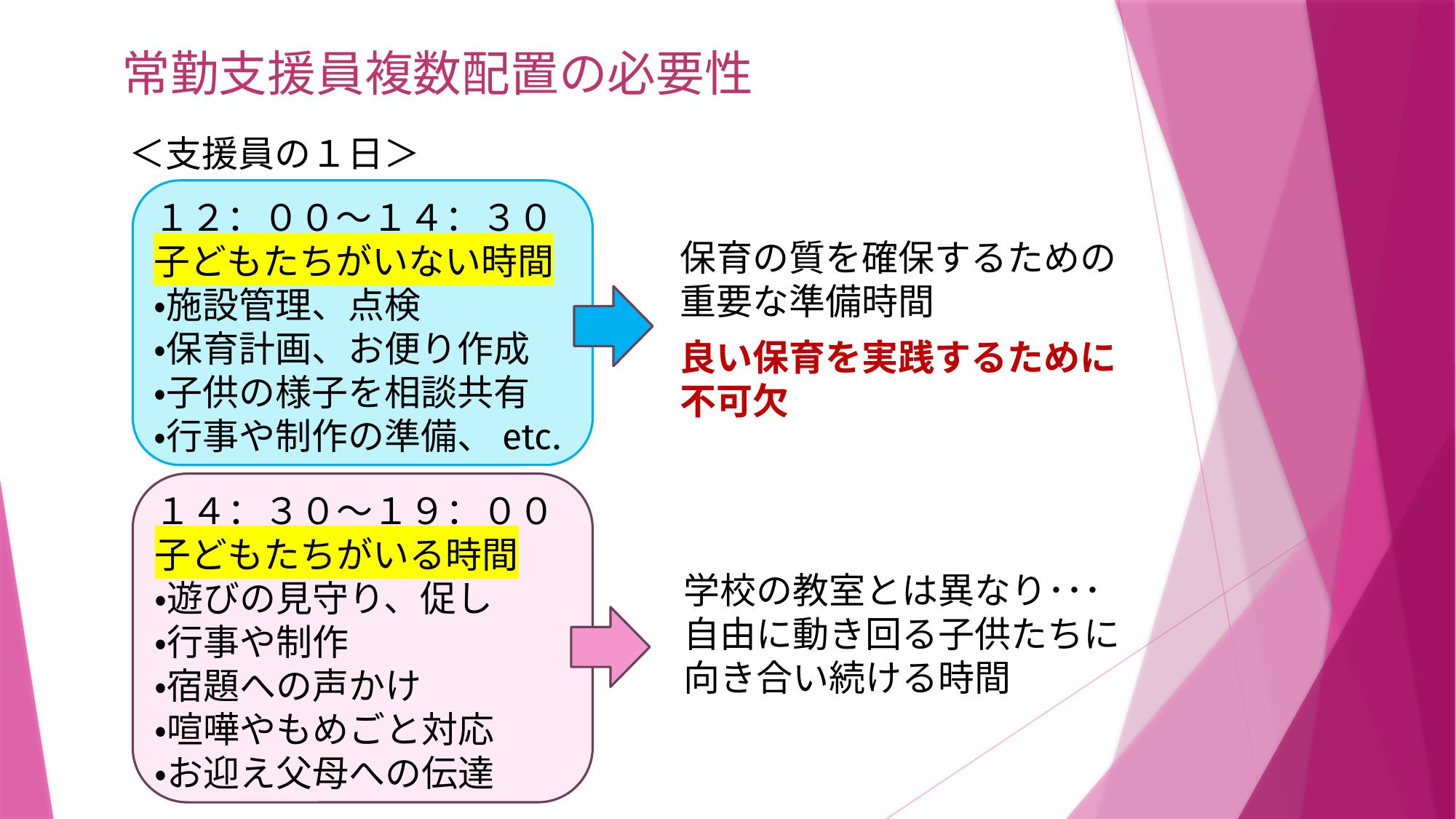

常勤支援員複数配置の必要性
＜支援員の１日＞

１２：００～１４：３０
子どもたちがいない時間
・施設管理、点検
・保育計画、お便り作成
・子供の様子を相談共有
・行事や制作の準備、etc.
保育の質を確保するための
重要な準備時間

良い保育を実践するために不可欠

１４：３０～１９：００
子どもたちがいる時間
・遊びの見守り、促し
・行事や制作
・宿題への声かけ
・喧嘩やもめごと対応
・お迎え父母への伝達
学校の教室とは異なり･･･
自由に動き回る子供たちに
向き合い続ける時間